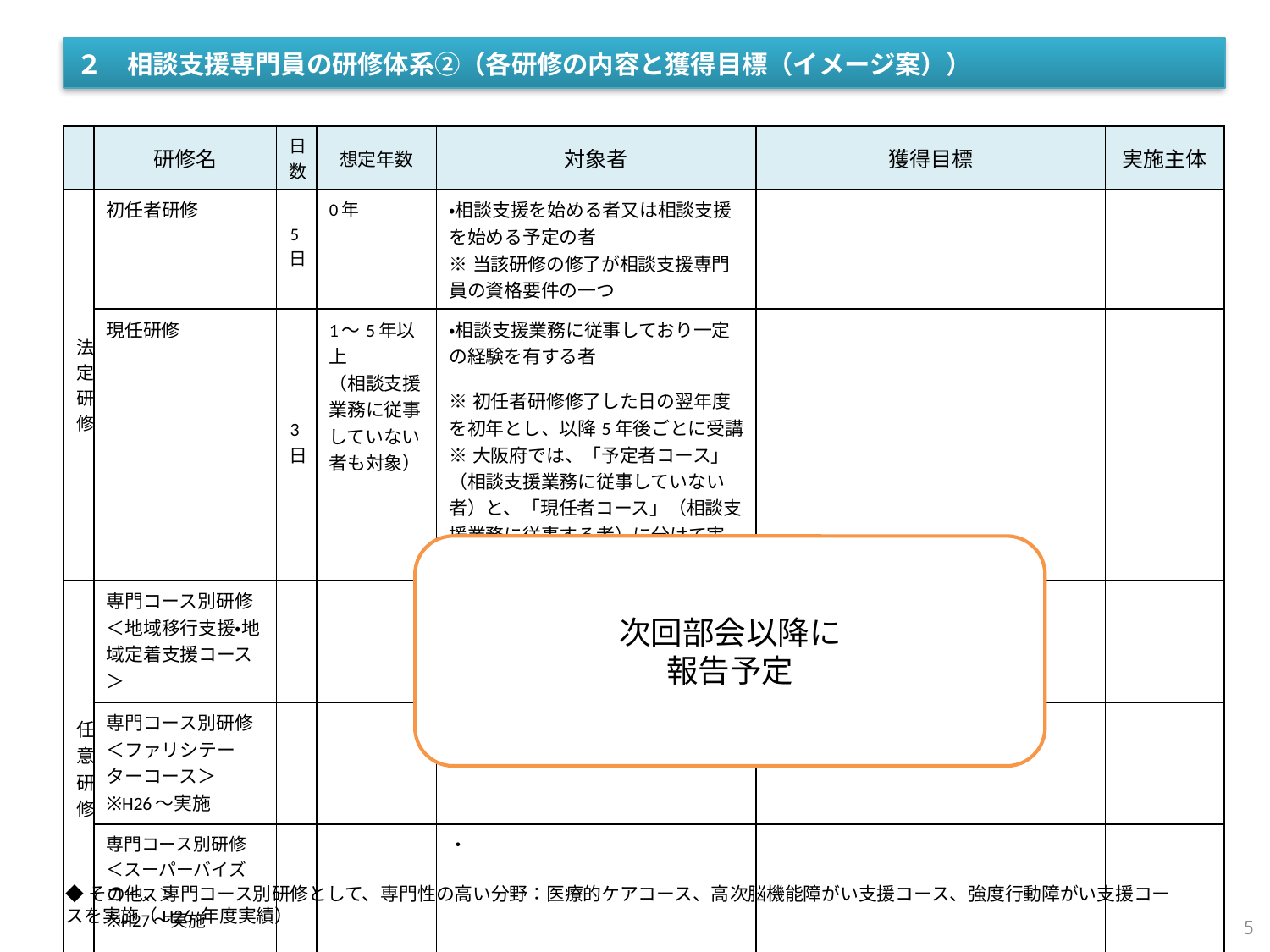

２　相談支援専門員の研修体系②（各研修の内容と獲得目標（イメージ案））
|  | 研修名 | 日数 | 想定年数 | 対象者 | 獲得目標 | 実施主体 |
| --- | --- | --- | --- | --- | --- | --- |
| 法定研修 | 初任者研修 | 5日 | 0年 | ・相談支援を始める者又は相談支援を始める予定の者 ※当該研修の修了が相談支援専門員の資格要件の一つ |  |  |
|  | 現任研修 | 3日 | 1～5年以上 （相談支援業務に従事していない者も対象） | ・相談支援業務に従事しており一定の経験を有する者 ※初任者研修修了した日の翌年度を初年とし、以降5年後ごとに受講 ※大阪府では、「予定者コース」（相談支援業務に従事していない者）と、「現任者コース」（相談支援業務に従事する者）に分けて実施 |  |  |
| 任意研修 | 専門コース別研修 ＜地域移行支援・地域定着支援コース＞ |  |  | ・ |  |  |
|  | 専門コース別研修 ＜ファリシテーターコース＞ ※H26～実施 |  |  |  |  |  |
|  | 専門コース別研修 ＜スーパーバイズコース＞ ※H27～実施 |  |  | ・ |  |  |
次回部会以降に
報告予定
◆その他、専門コース別研修として、専門性の高い分野：医療的ケアコース、高次脳機能障がい支援コース、強度行動障がい支援コースを実施（H26 年度実績）
5